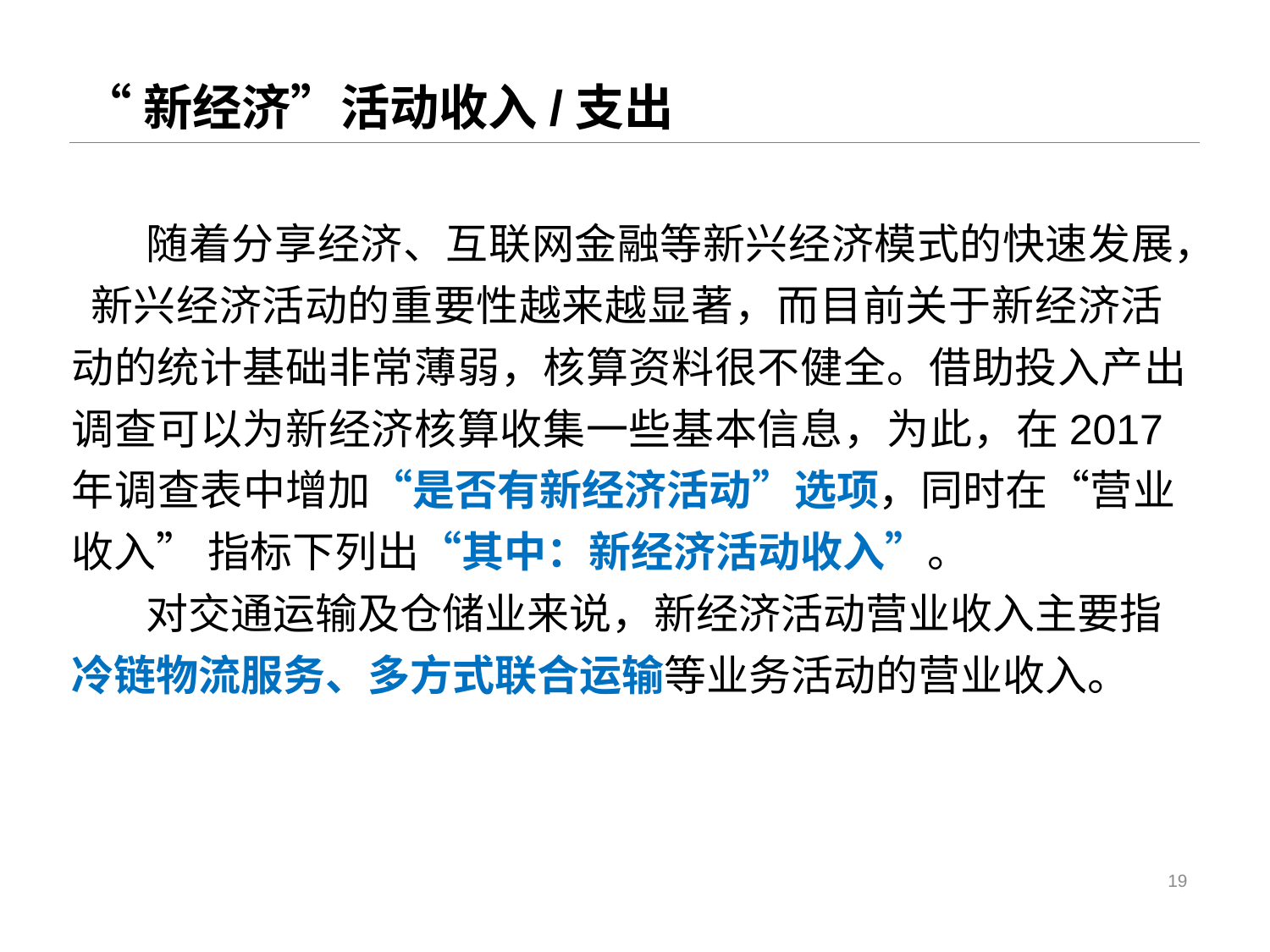

# “新经济”活动收入/支出
随着分享经济、互联网金融等新兴经济模式的快速发展，  新兴经济活动的重要性越来越显著，而目前关于新经济活动的统计基础非常薄弱，核算资料很不健全。借助投入产出调查可以为新经济核算收集一些基本信息，为此，在2017年调查表中增加“是否有新经济活动”选项，同时在“营业收入” 指标下列出“其中：新经济活动收入”。
对交通运输及仓储业来说，新经济活动营业收入主要指冷链物流服务、多方式联合运输等业务活动的营业收入。

19